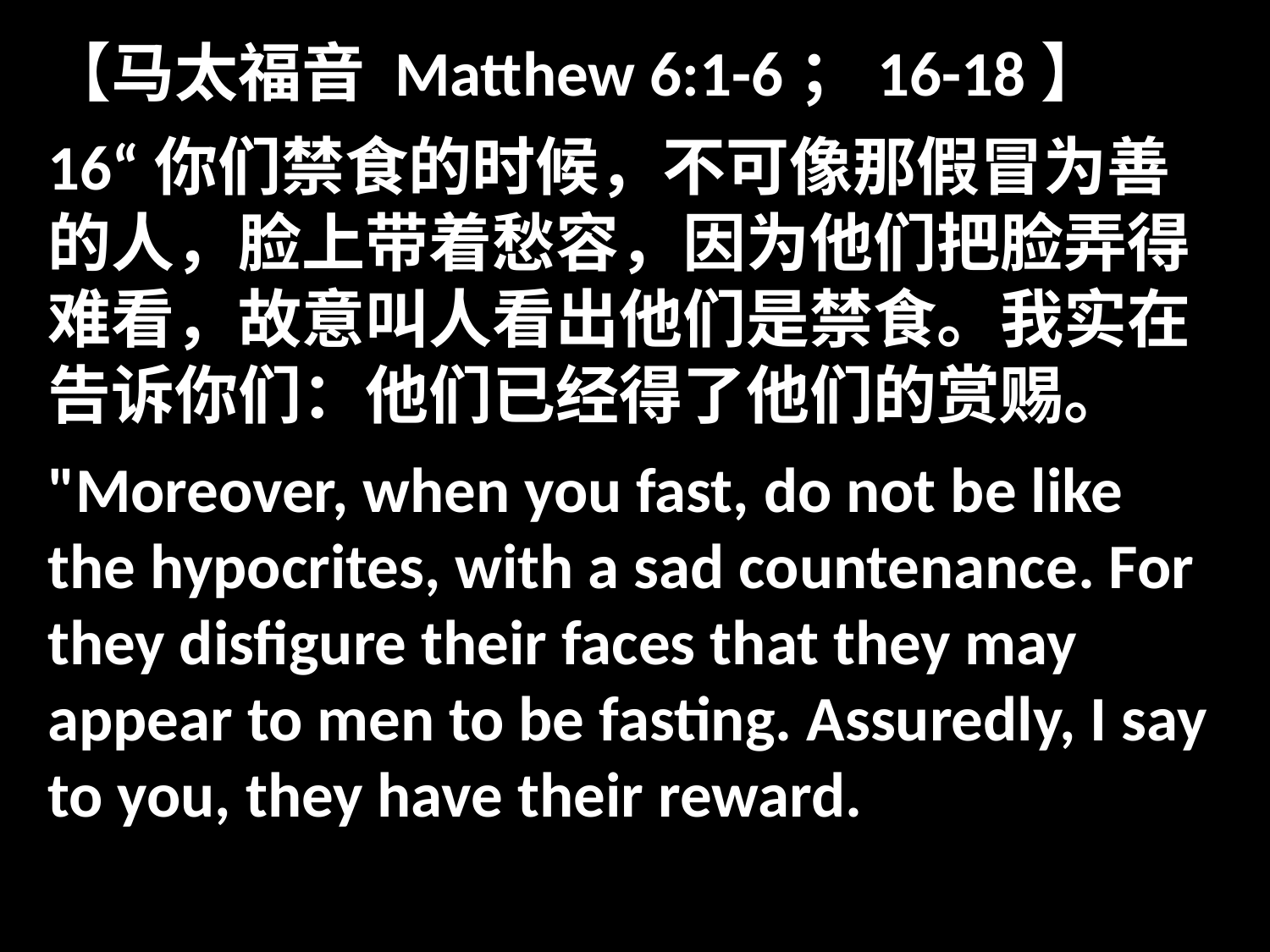

【马太福音 Matthew 6:1-6；16-18】
16“你们禁食的时候，不可像那假冒为善的人，脸上带着愁容，因为他们把脸弄得难看，故意叫人看出他们是禁食。我实在告诉你们：他们已经得了他们的赏赐。
"Moreover, when you fast, do not be like the hypocrites, with a sad countenance. For they disfigure their faces that they may appear to men to be fasting. Assuredly, I say to you, they have their reward.